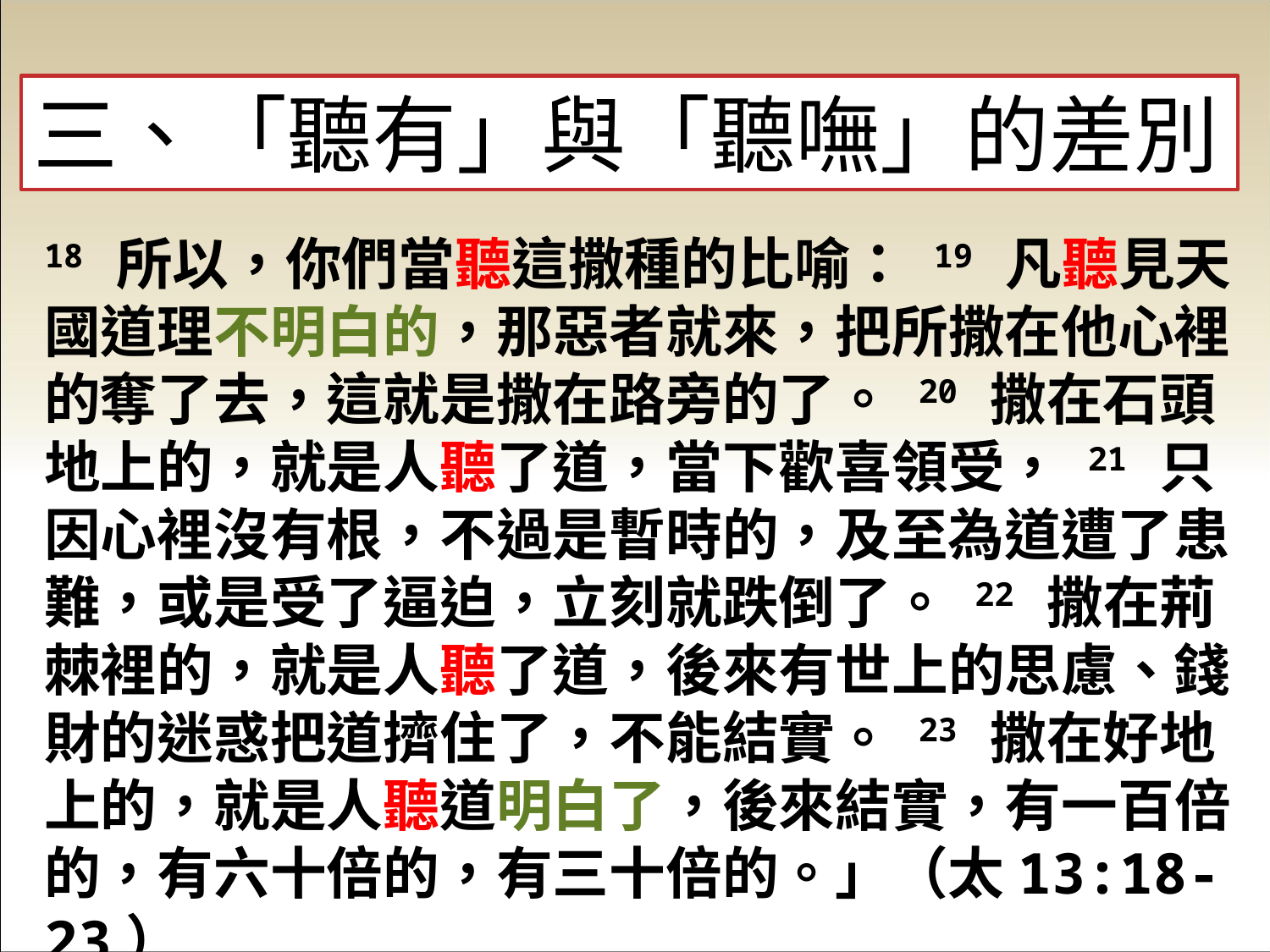

三、「聽有」與「聽嘸」的差別
18 所以，你們當聽這撒種的比喻： 19 凡聽見天國道理不明白的，那惡者就來，把所撒在他心裡的奪了去，這就是撒在路旁的了。 20 撒在石頭地上的，就是人聽了道，當下歡喜領受， 21 只因心裡沒有根，不過是暫時的，及至為道遭了患難，或是受了逼迫，立刻就跌倒了。 22 撒在荊棘裡的，就是人聽了道，後來有世上的思慮、錢財的迷惑把道擠住了，不能結實。 23 撒在好地上的，就是人聽道明白了，後來結實，有一百倍的，有六十倍的，有三十倍的。」（太13:18-23）